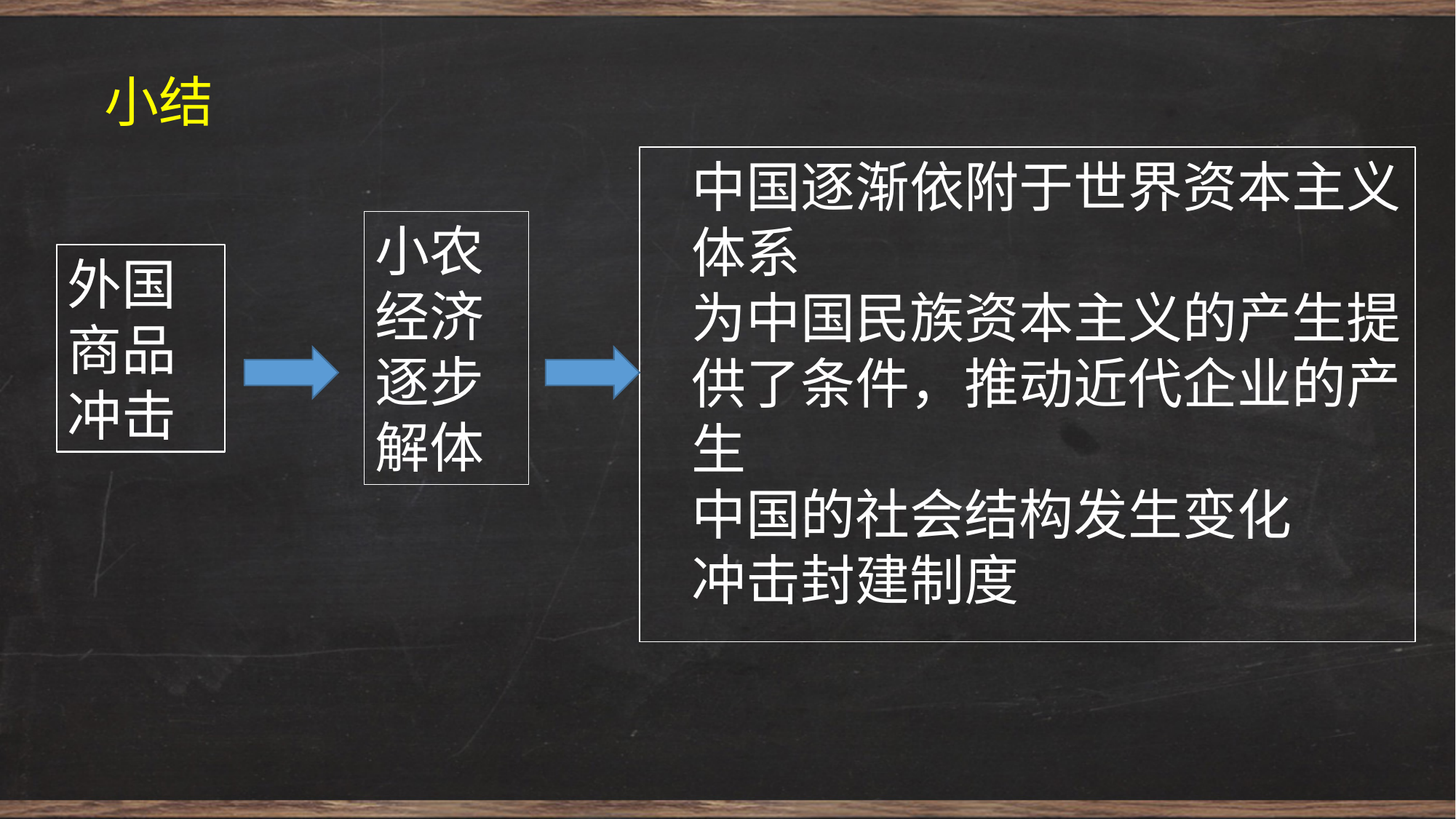

小结
中国逐渐依附于世界资本主义体系
为中国民族资本主义的产生提供了条件，推动近代企业的产生
中国的社会结构发生变化
冲击封建制度

小农经济逐步解体
外国商品冲击